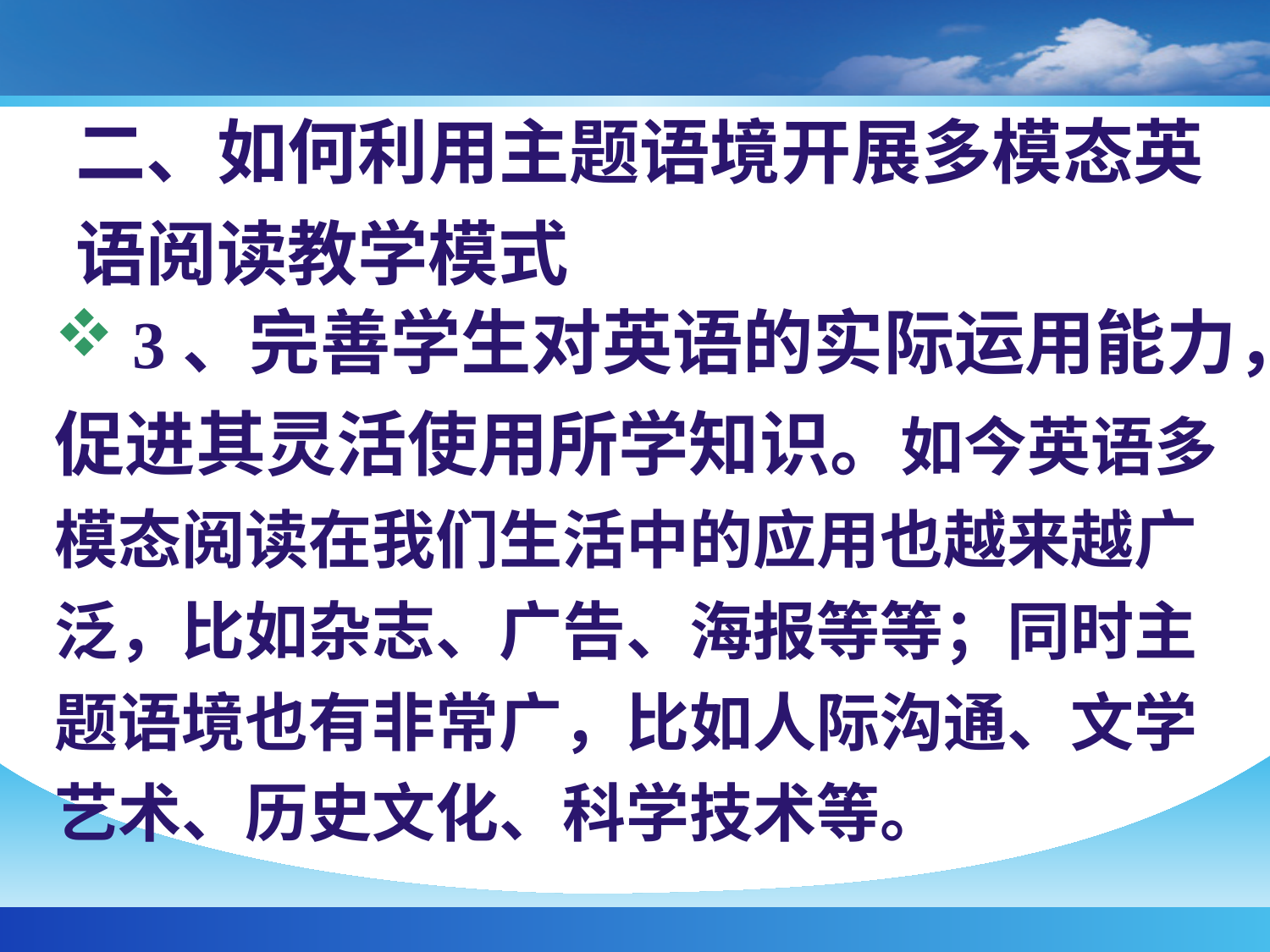

二、如何利用主题语境开展多模态英语阅读教学模式
 3、完善学生对英语的实际运用能力，促进其灵活使用所学知识。如今英语多模态阅读在我们生活中的应用也越来越广泛，比如杂志、广告、海报等等；同时主题语境也有非常广，比如人际沟通、文学艺术、历史文化、科学技术等。
26